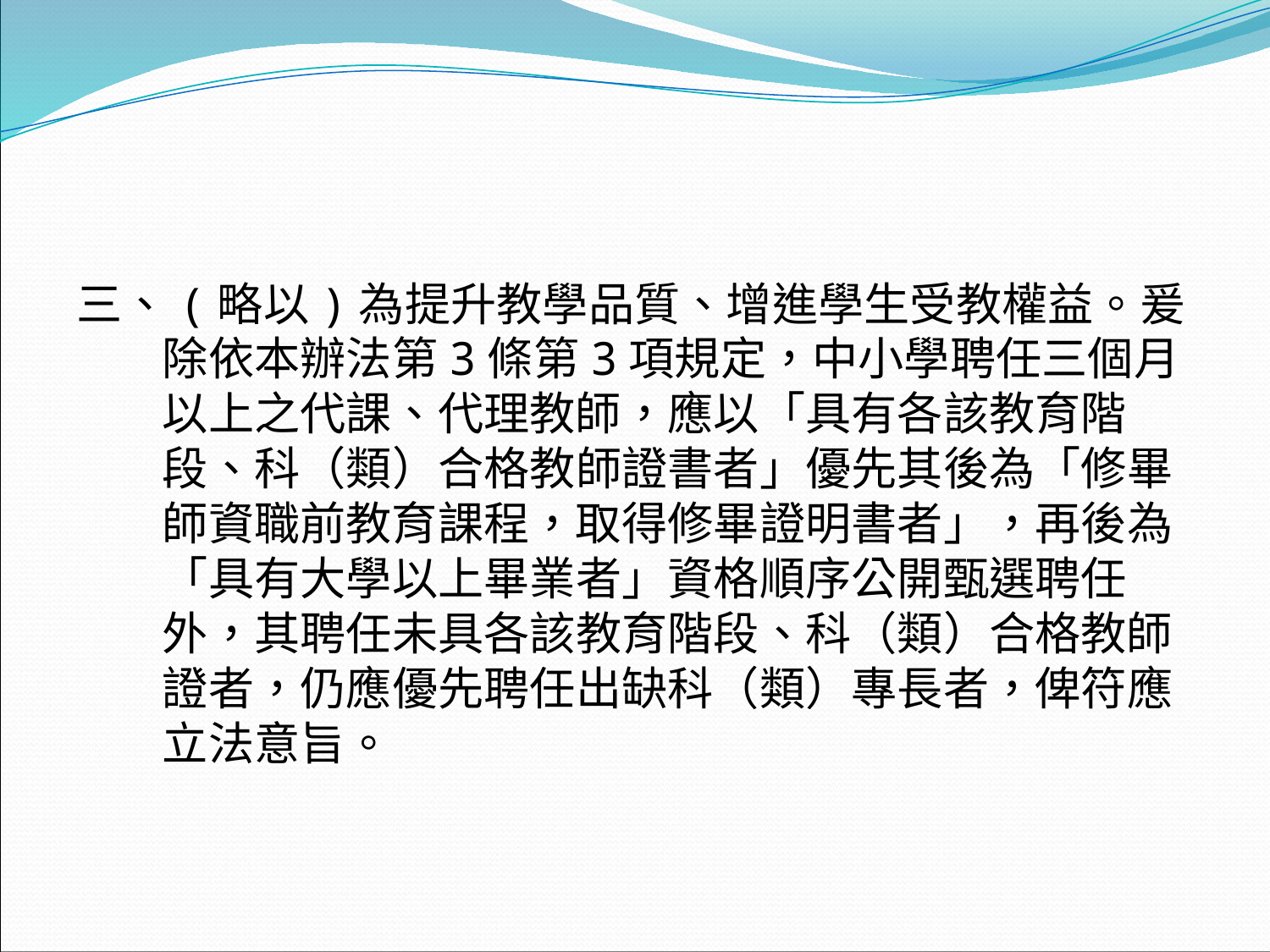

#
三、(略以)為提升教學品質、增進學生受教權益。爰除依本辦法第3條第3項規定，中小學聘任三個月以上之代課、代理教師，應以「具有各該教育階段、科（類）合格教師證書者」優先其後為「修畢師資職前教育課程，取得修畢證明書者」，再後為「具有大學以上畢業者」資格順序公開甄選聘任外，其聘任未具各該教育階段、科（類）合格教師證者，仍應優先聘任出缺科（類）專長者，俾符應立法意旨。